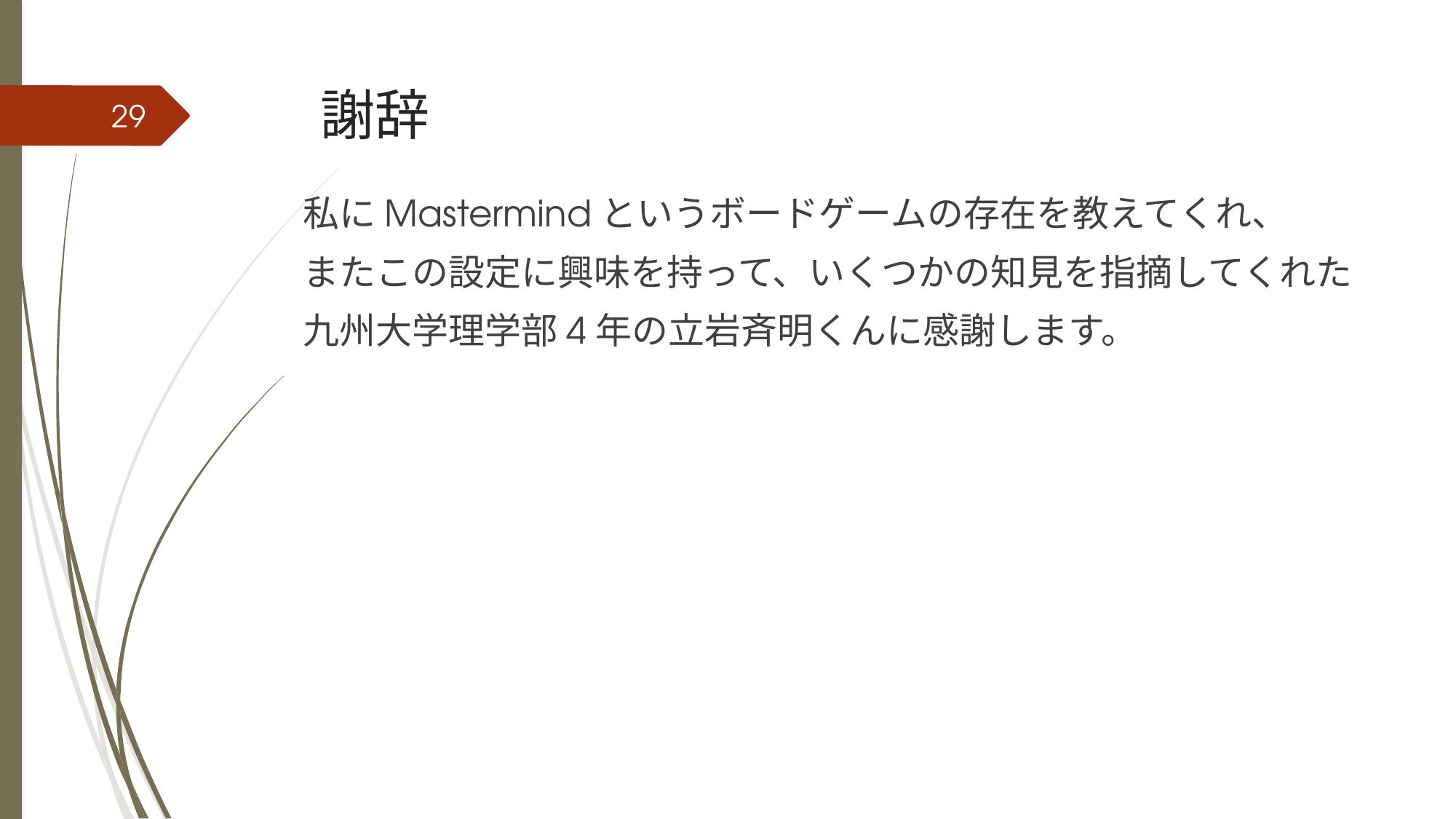

# 謝辞
29
私にMastermindというボードゲームの存在を教えてくれ、
またこの設定に興味を持って、いくつかの知見を指摘してくれた
九州大学理学部4年の立岩斉明くんに感謝します。